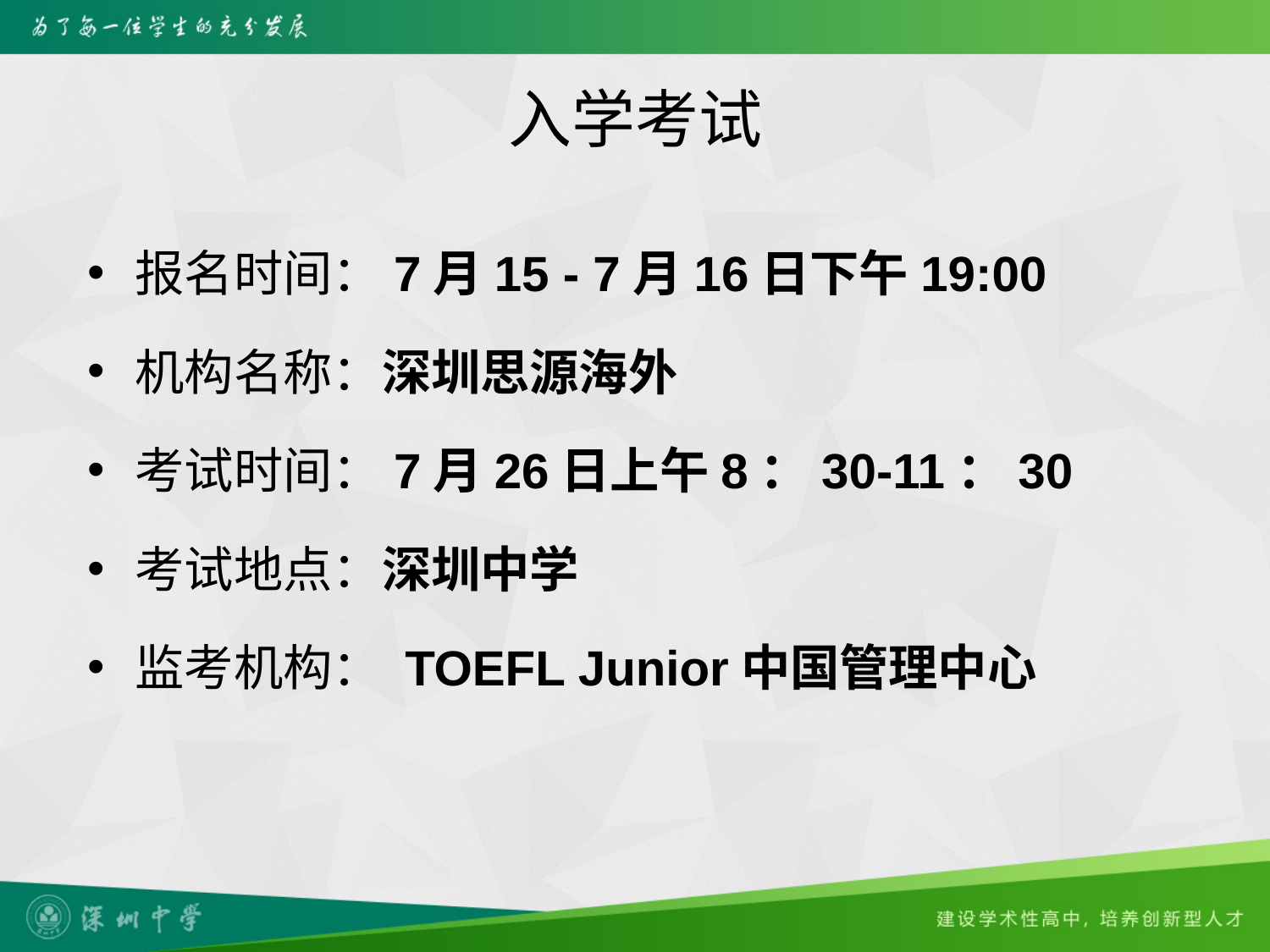

# 入学考试
报名时间：7月15 - 7月16日下午19:00
机构名称：深圳思源海外
考试时间：7月26日上午8：30-11：30
考试地点：深圳中学
监考机构： TOEFL Junior中国管理中心